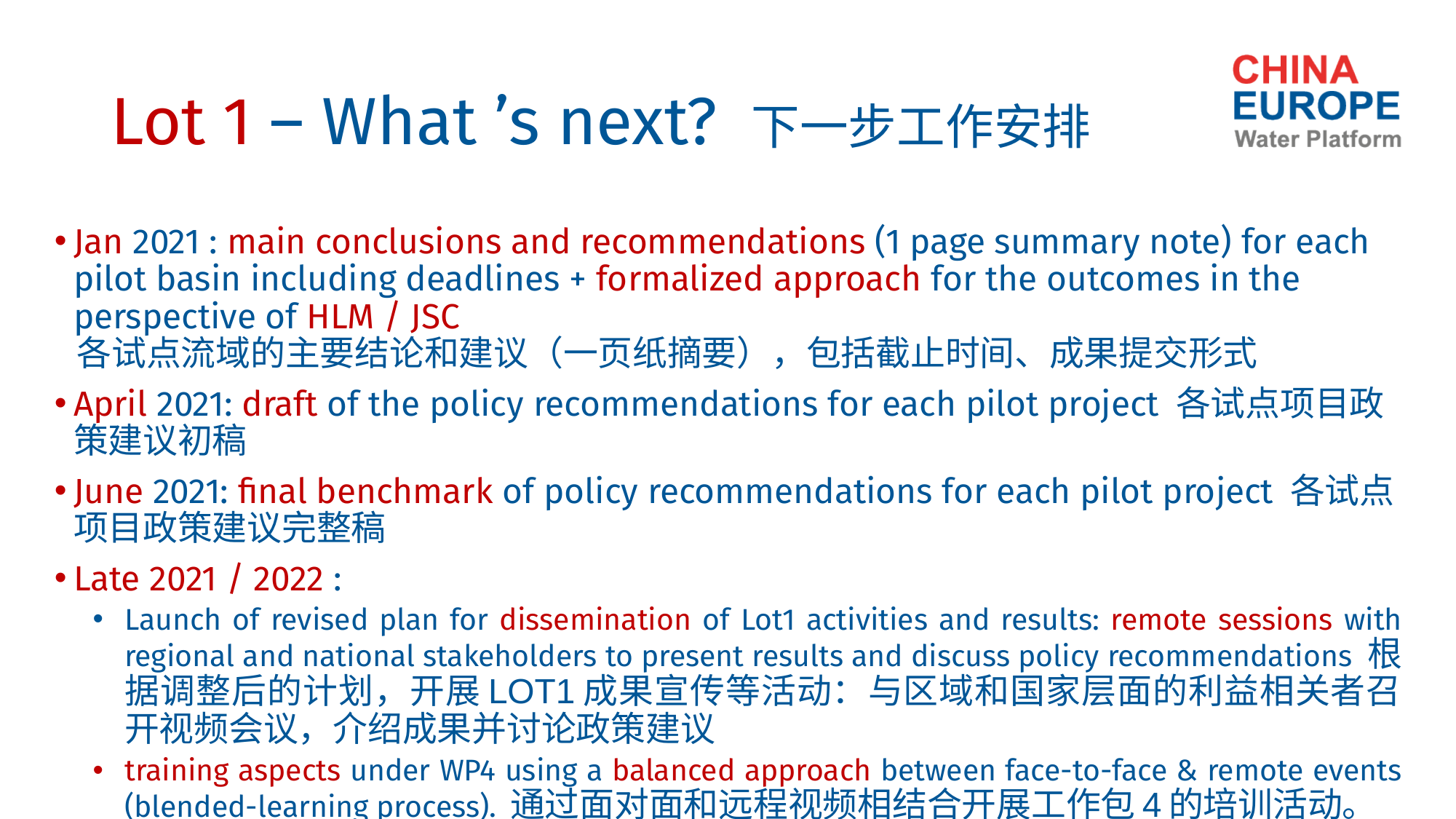

# Lot 1 – What ’s next? 下一步工作安排
Jan 2021 : main conclusions and recommendations (1 page summary note) for each pilot basin including deadlines + formalized approach for the outcomes in the perspective of HLM / JSC
  各试点流域的主要结论和建议（一页纸摘要），包括截止时间、成果提交形式
April 2021: draft of the policy recommendations for each pilot project 各试点项目政策建议初稿
June 2021: final benchmark of policy recommendations for each pilot project 各试点项目政策建议完整稿
Late 2021 / 2022 :
Launch of revised plan for dissemination of Lot1 activities and results: remote sessions with regional and national stakeholders to present results and discuss policy recommendations 根据调整后的计划，开展LOT1成果宣传等活动：与区域和国家层面的利益相关者召开视频会议，介绍成果并讨论政策建议
training aspects under WP4 using a balanced approach between face-to-face & remote events (blended-learning process). 通过面对面和远程视频相结合开展工作包4的培训活动。